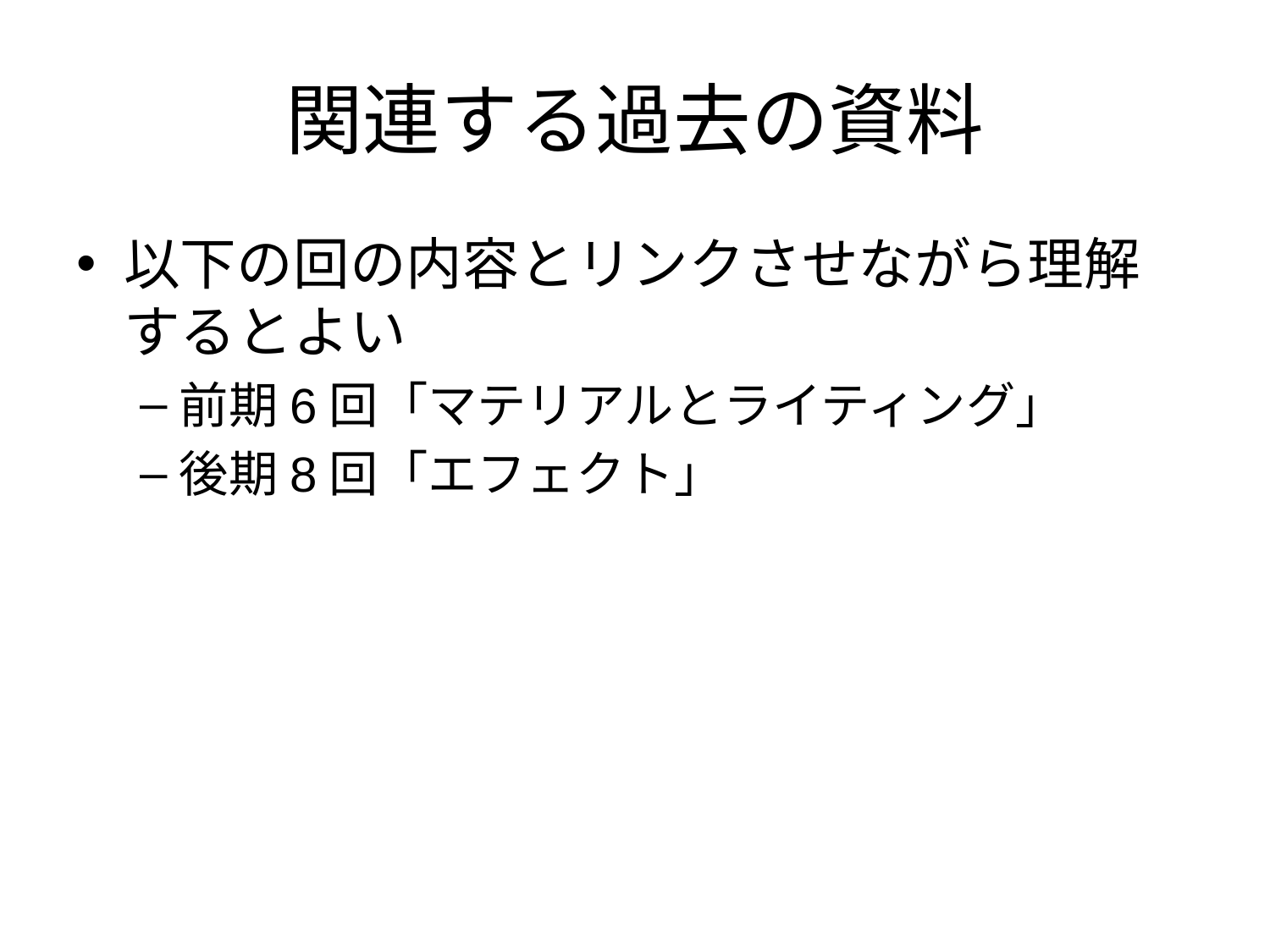

# 関連する過去の資料
以下の回の内容とリンクさせながら理解するとよい
前期6回「マテリアルとライティング」
後期8回「エフェクト」